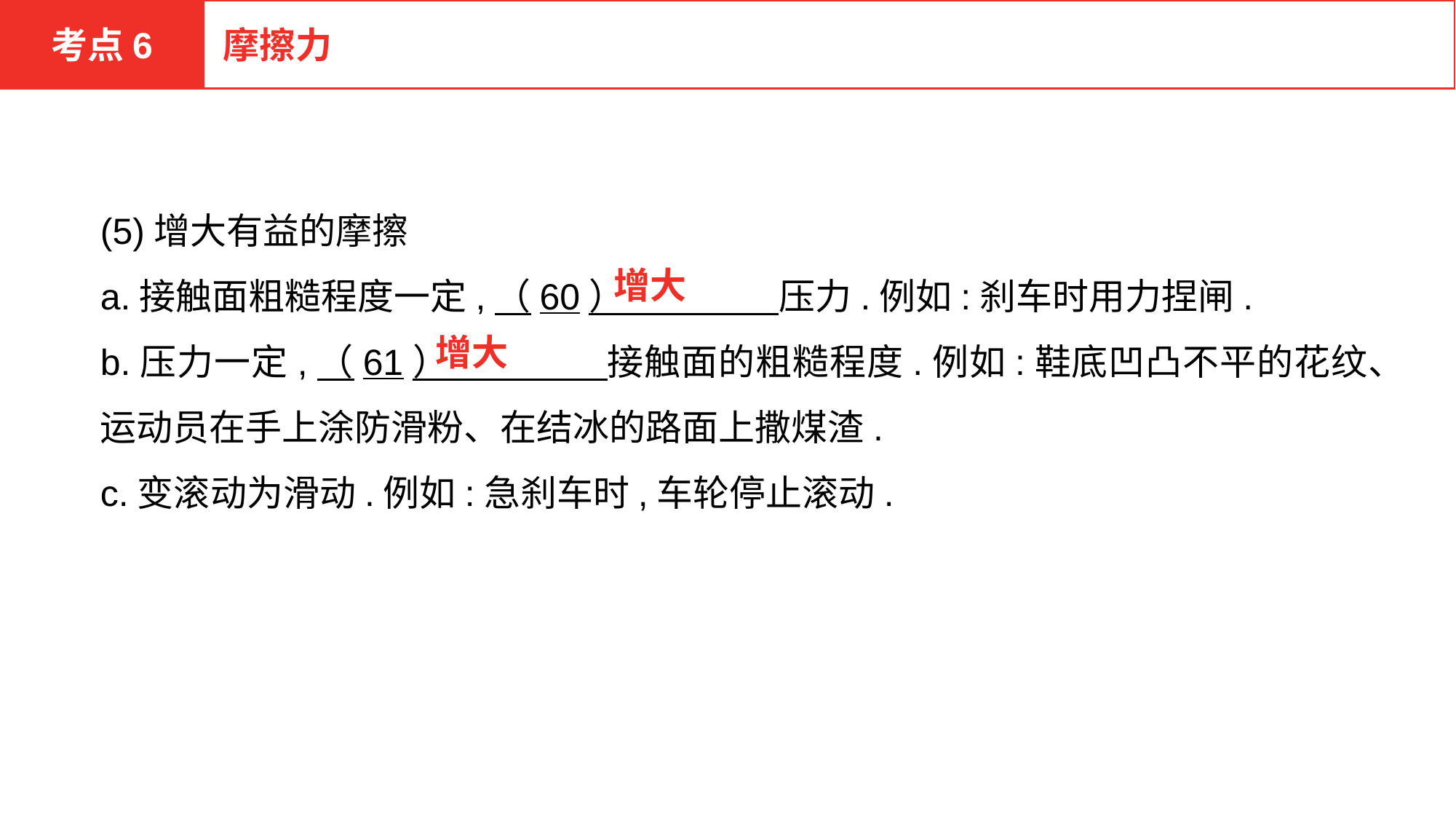

考点6
摩擦力
(5)增大有益的摩擦
a.接触面粗糙程度一定,（60）　　 　　压力.例如:刹车时用力捏闸.
b.压力一定,（61）　　 　　接触面的粗糙程度.例如:鞋底凹凸不平的花纹、运动员在手上涂防滑粉、在结冰的路面上撒煤渣.
c.变滚动为滑动.例如:急刹车时,车轮停止滚动.
增大
增大